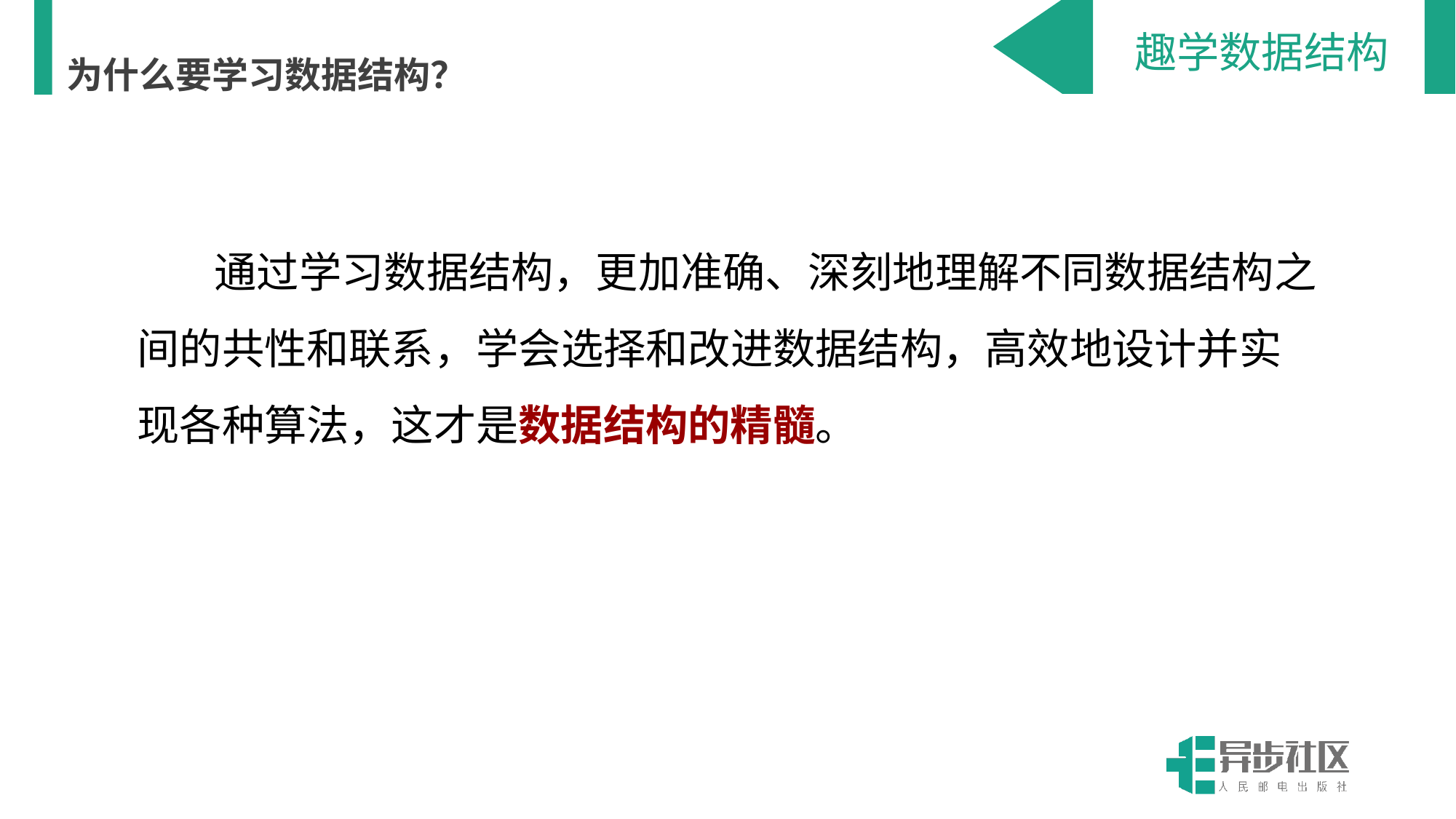

趣学数据结构

为什么要学习数据结构？
通过学习数据结构，更加准确、深刻地理解不同数据结构之间的共性和联系，学会选择和改进数据结构，高效地设计并实现各种算法，这才是数据结构的精髓。